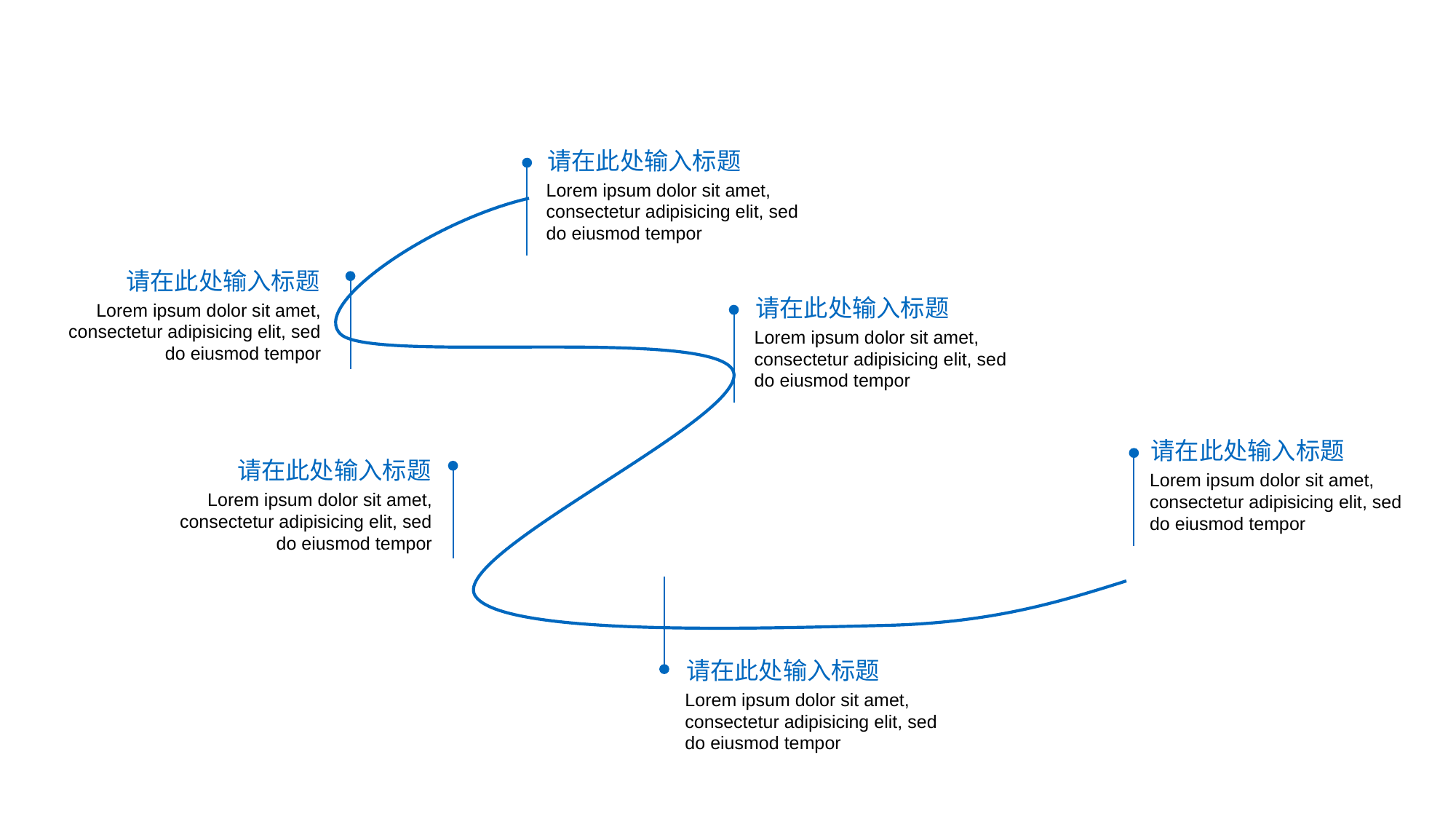

请在此处输入标题

Lorem ipsum dolor sit amet, consectetur adipisicing elit, sed do eiusmod tempor

请在此处输入标题

请在此处输入标题
Lorem ipsum dolor sit amet, consectetur adipisicing elit, sed do eiusmod tempor

Lorem ipsum dolor sit amet, consectetur adipisicing elit, sed do eiusmod tempor
请在此处输入标题

请在此处输入标题

Lorem ipsum dolor sit amet, consectetur adipisicing elit, sed do eiusmod tempor
Lorem ipsum dolor sit amet, consectetur adipisicing elit, sed do eiusmod tempor

请在此处输入标题
Lorem ipsum dolor sit amet, consectetur adipisicing elit, sed do eiusmod tempor